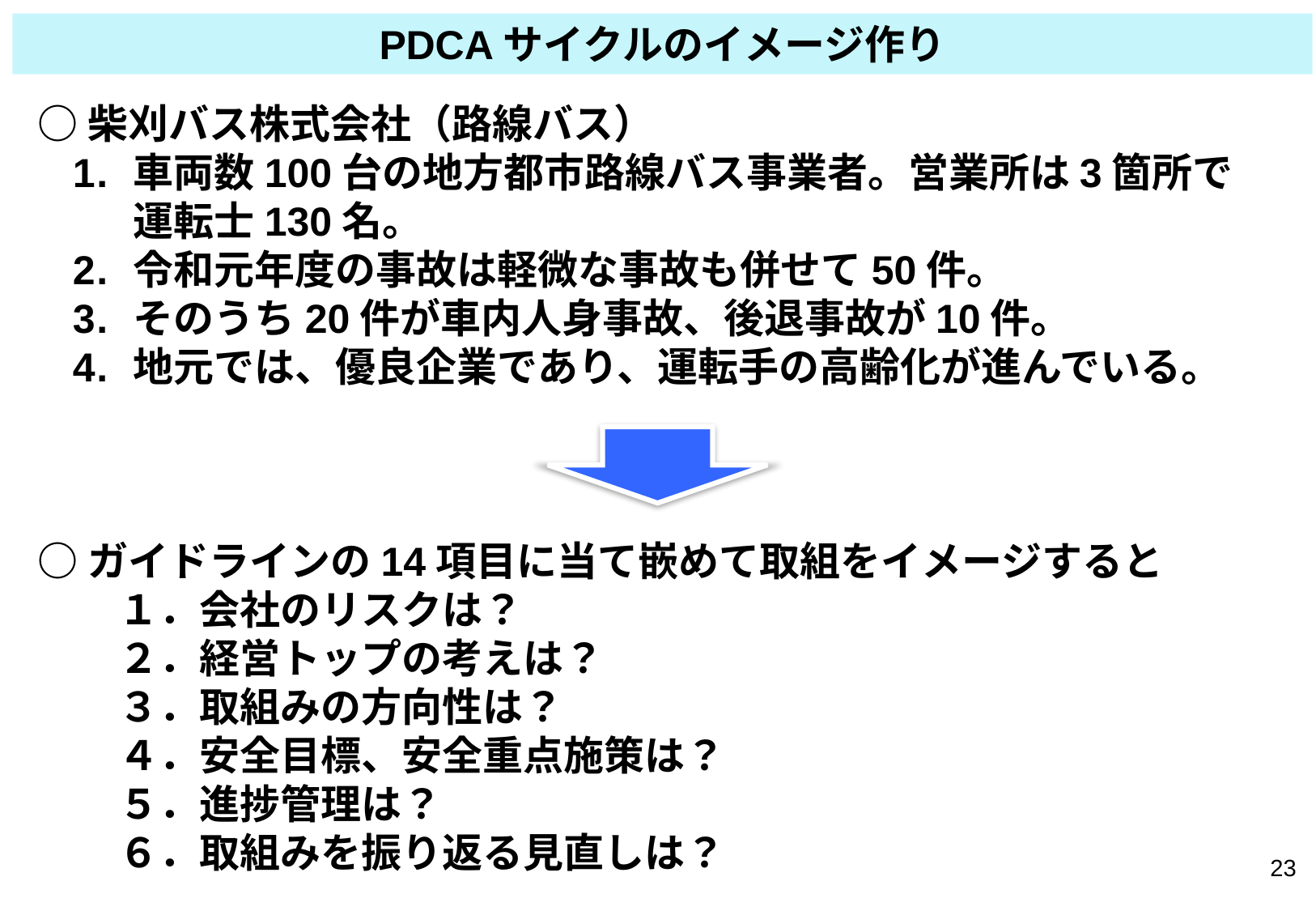

PDCAサイクルのイメージ作り
○柴刈バス株式会社（路線バス）
車両数100台の地方都市路線バス事業者。営業所は3箇所で運転士130名。
令和元年度の事故は軽微な事故も併せて50件。
そのうち20件が車内人身事故、後退事故が10件。
地元では、優良企業であり、運転手の高齢化が進んでいる。
○ガイドラインの14項目に当て嵌めて取組をイメージすると
　　１．会社のリスクは？
　　２．経営トップの考えは？
　　３．取組みの方向性は？
　　４．安全目標、安全重点施策は？
　　５．進捗管理は？
　　６．取組みを振り返る見直しは？

23